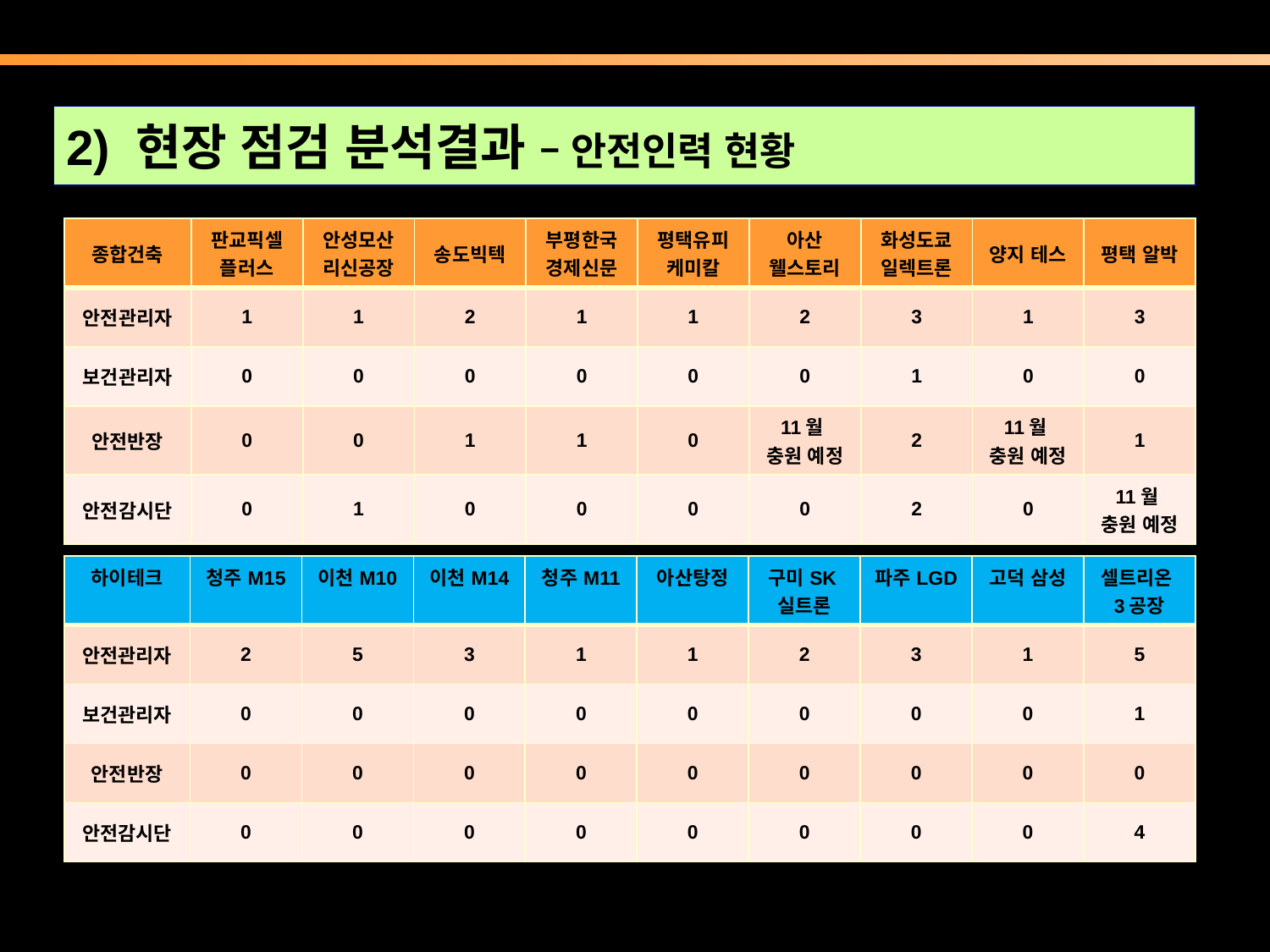

2) 현장 점검 분석결과 – 안전인력 현황
| 종합건축 | 판교픽셀플러스 | 안성모산리신공장 | 송도빅텍 | 부평한국경제신문 | 평택유피케미칼 | 아산 웰스토리 | 화성도쿄일렉트론 | 양지 테스 | 평택 알박 |
| --- | --- | --- | --- | --- | --- | --- | --- | --- | --- |
| 안전관리자 | 1 | 1 | 2 | 1 | 1 | 2 | 3 | 1 | 3 |
| 보건관리자 | 0 | 0 | 0 | 0 | 0 | 0 | 1 | 0 | 0 |
| 안전반장 | 0 | 0 | 1 | 1 | 0 | 11월 충원 예정 | 2 | 11월 충원 예정 | 1 |
| 안전감시단 | 0 | 1 | 0 | 0 | 0 | 0 | 2 | 0 | 11월 충원 예정 |
| 하이테크 | 청주M15 | 이천M10 | 이천M14 | 청주M11 | 아산탕정 | 구미SK실트론 | 파주LGD | 고덕 삼성 | 셀트리온3공장 |
| --- | --- | --- | --- | --- | --- | --- | --- | --- | --- |
| 안전관리자 | 2 | 5 | 3 | 1 | 1 | 2 | 3 | 1 | 5 |
| 보건관리자 | 0 | 0 | 0 | 0 | 0 | 0 | 0 | 0 | 1 |
| 안전반장 | 0 | 0 | 0 | 0 | 0 | 0 | 0 | 0 | 0 |
| 안전감시단 | 0 | 0 | 0 | 0 | 0 | 0 | 0 | 0 | 4 |